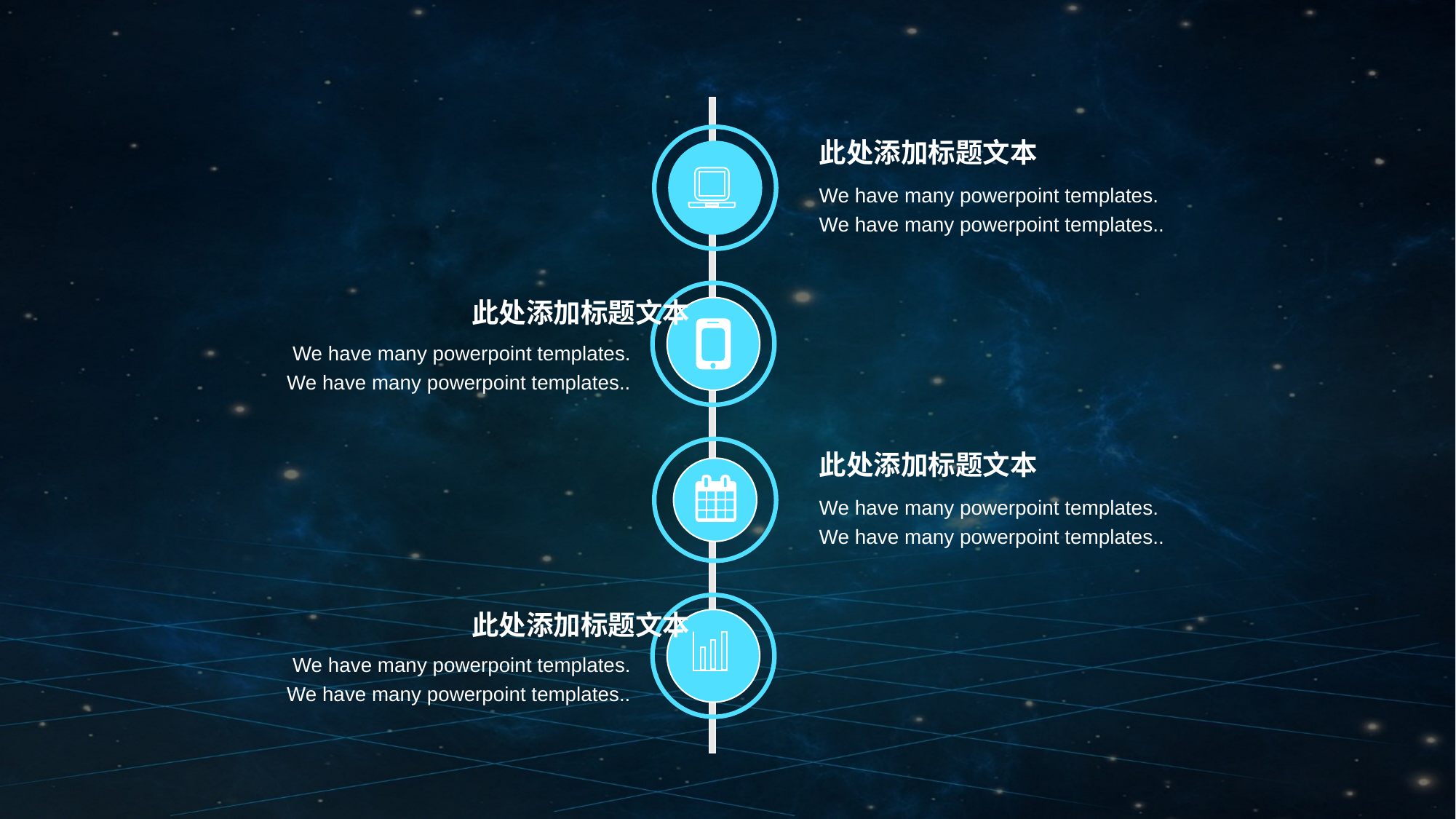

此处添加标题文本
We have many powerpoint templates. We have many powerpoint templates..

此处添加标题文本
We have many powerpoint templates. We have many powerpoint templates..

此处添加标题文本
We have many powerpoint templates. We have many powerpoint templates..

此处添加标题文本
We have many powerpoint templates. We have many powerpoint templates..